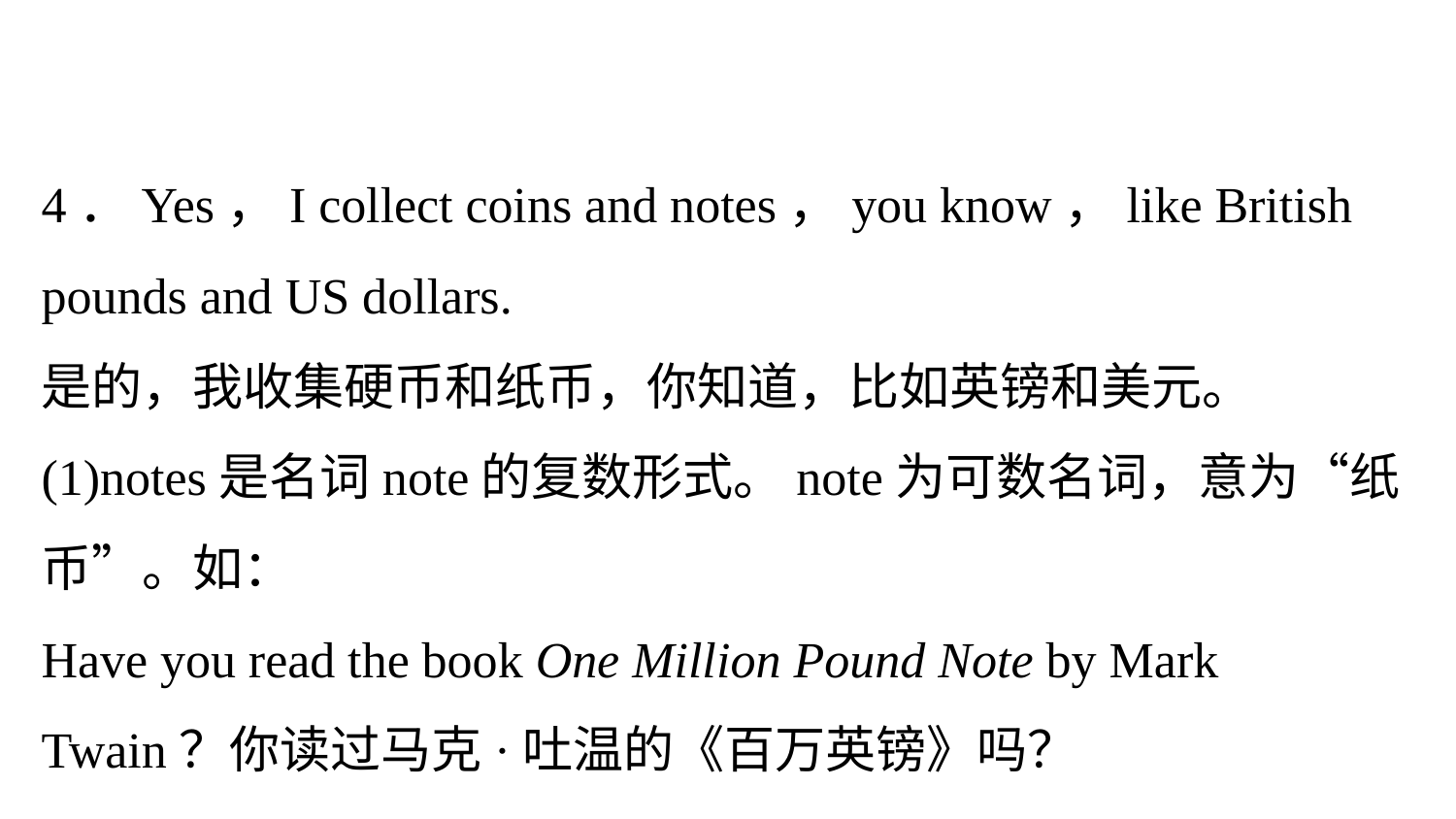

4．Yes，I collect coins and notes，you know，like British pounds and US dollars.
是的，我收集硬币和纸币，你知道，比如英镑和美元。
(1)notes是名词note的复数形式。note为可数名词，意为“纸币”。如：
Have you read the book One Million Pound Note by Mark Twain？你读过马克·吐温的《百万英镑》吗？